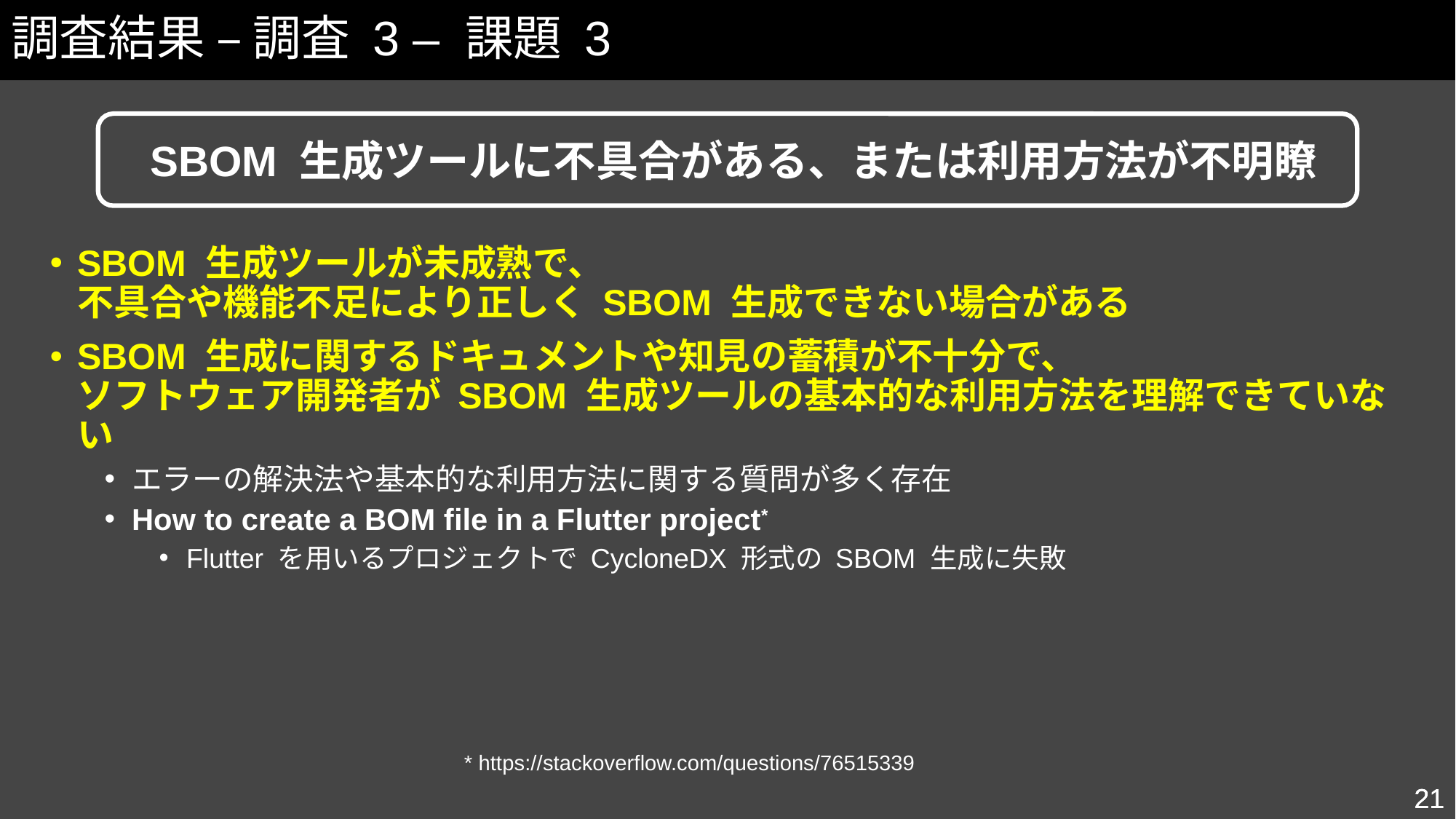

# 調査結果 – 調査 3 – 課題 3
 SBOM 生成ツールに不具合がある、または利用方法が不明瞭
SBOM 生成ツールが未成熟で、
不具合や機能不足により正しく SBOM 生成できない場合がある
SBOM 生成に関するドキュメントや知見の蓄積が不十分で、
ソフトウェア開発者が SBOM 生成ツールの基本的な利用方法を理解できていない
エラーの解決法や基本的な利用方法に関する質問が多く存在
How to create a BOM file in a Flutter project*
Flutter を用いるプロジェクトで CycloneDX 形式の SBOM 生成に失敗
* https://stackoverflow.com/questions/76515339